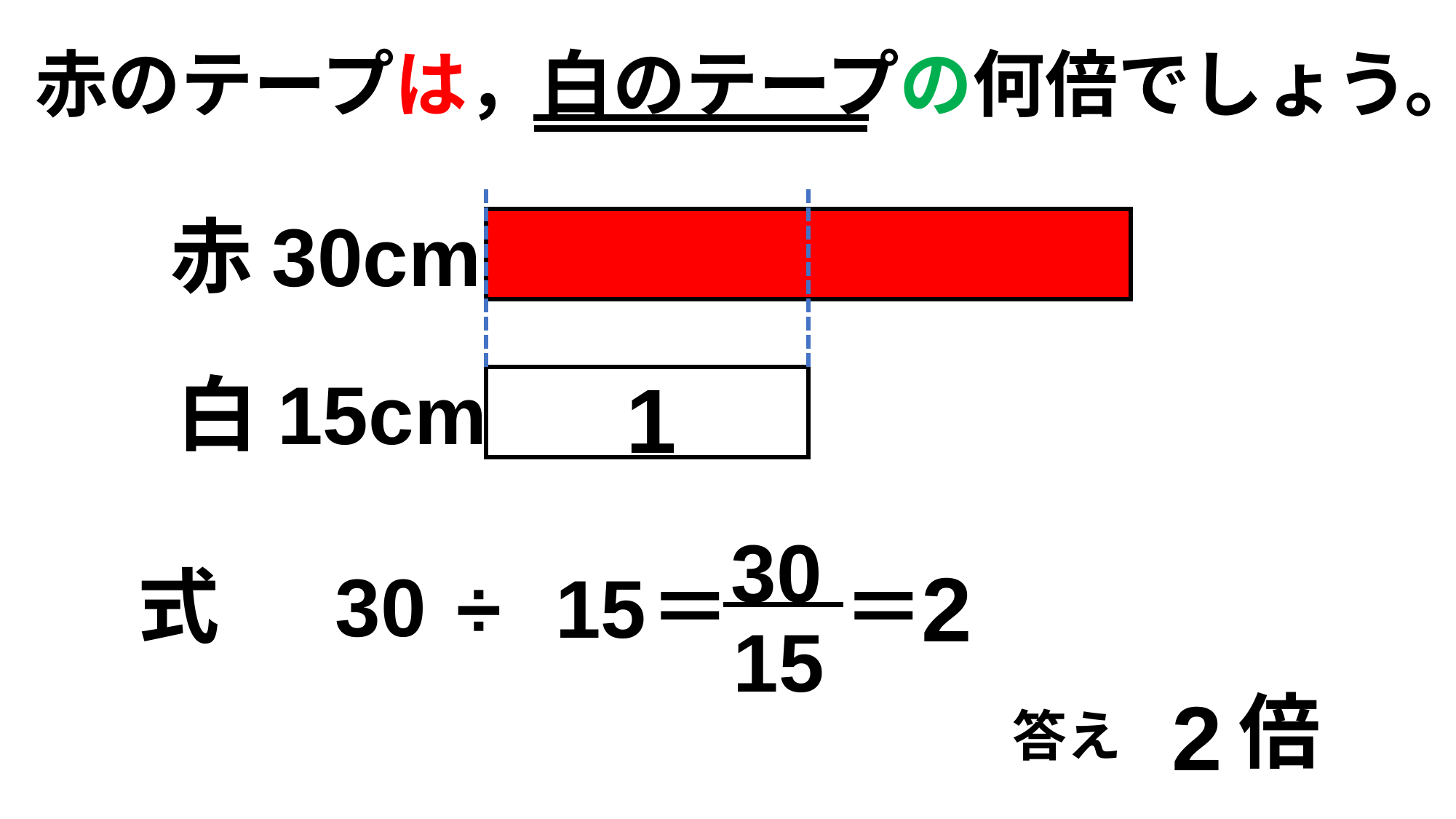

赤のテープは，白のテープの何倍でしょう。
赤30cm

白15cm
1
30
15
2
式
30
÷
15
＝
＝
2
倍
答え